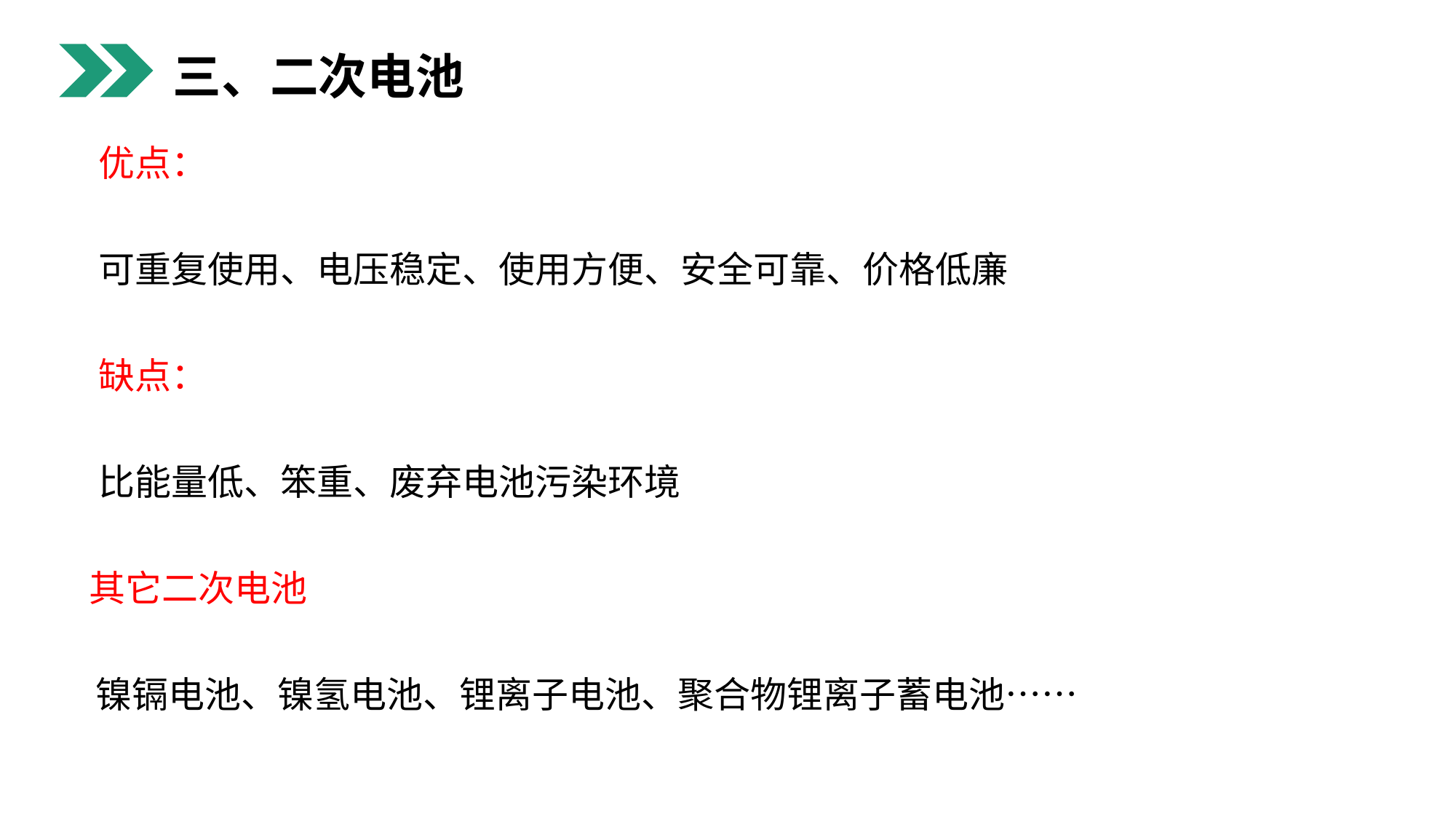

三、二次电池
优点：
可重复使用、电压稳定、使用方便、安全可靠、价格低廉
缺点：
比能量低、笨重、废弃电池污染环境
其它二次电池
镍镉电池、镍氢电池、锂离子电池、聚合物锂离子蓄电池……